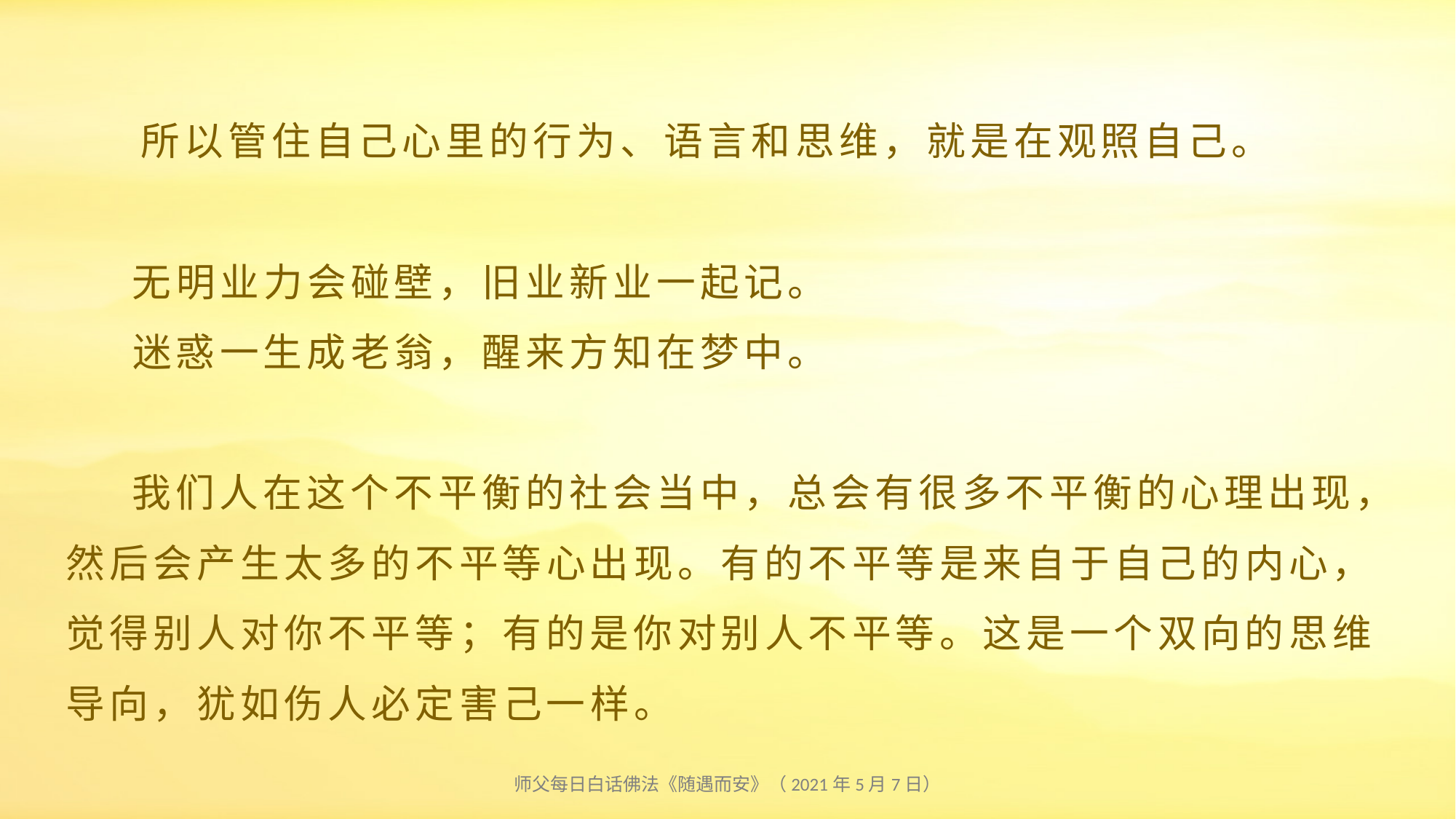

# 所以管住自己心里的行为、语言和思维，就是在观照自己。 无明业力会碰壁，旧业新业一起记。 迷惑一生成老翁，醒来方知在梦中。 我们人在这个不平衡的社会当中，总会有很多不平衡的心理出现，然后会产生太多的不平等心出现。有的不平等是来自于自己的内心，觉得别人对你不平等；有的是你对别人不平等。这是一个双向的思维导向，犹如伤人必定害己一样。
师父每日白话佛法《随遇而安》（2021年5月7日）